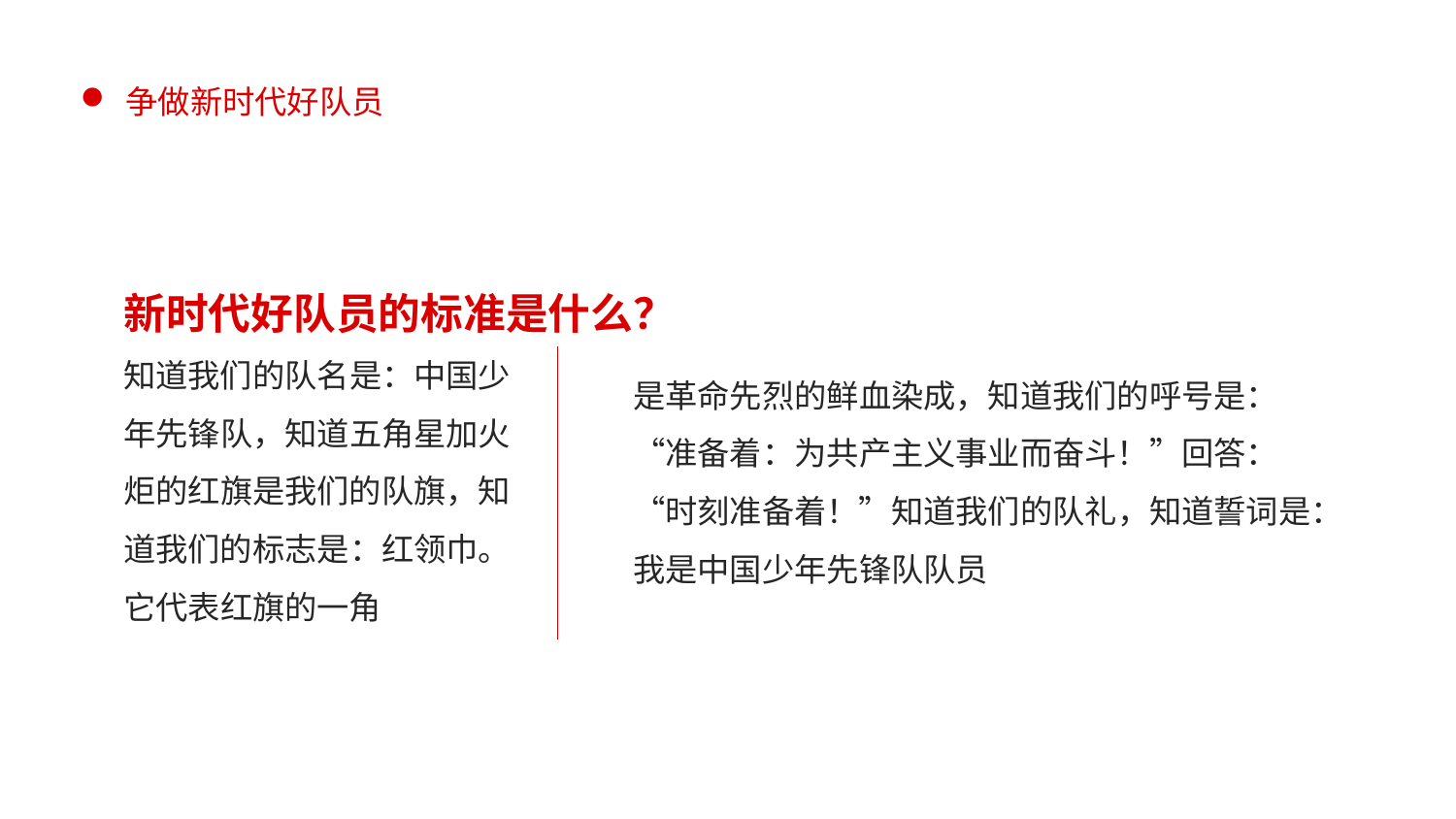

新时代好队员的标准是什么？
知道我们的队名是：中国少年先锋队，知道五角星加火炬的红旗是我们的队旗，知道我们的标志是：红领巾。它代表红旗的一角
是革命先烈的鲜血染成，知道我们的呼号是：“准备着：为共产主义事业而奋斗！”回答：“时刻准备着！”知道我们的队礼，知道誓词是：我是中国少年先锋队队员